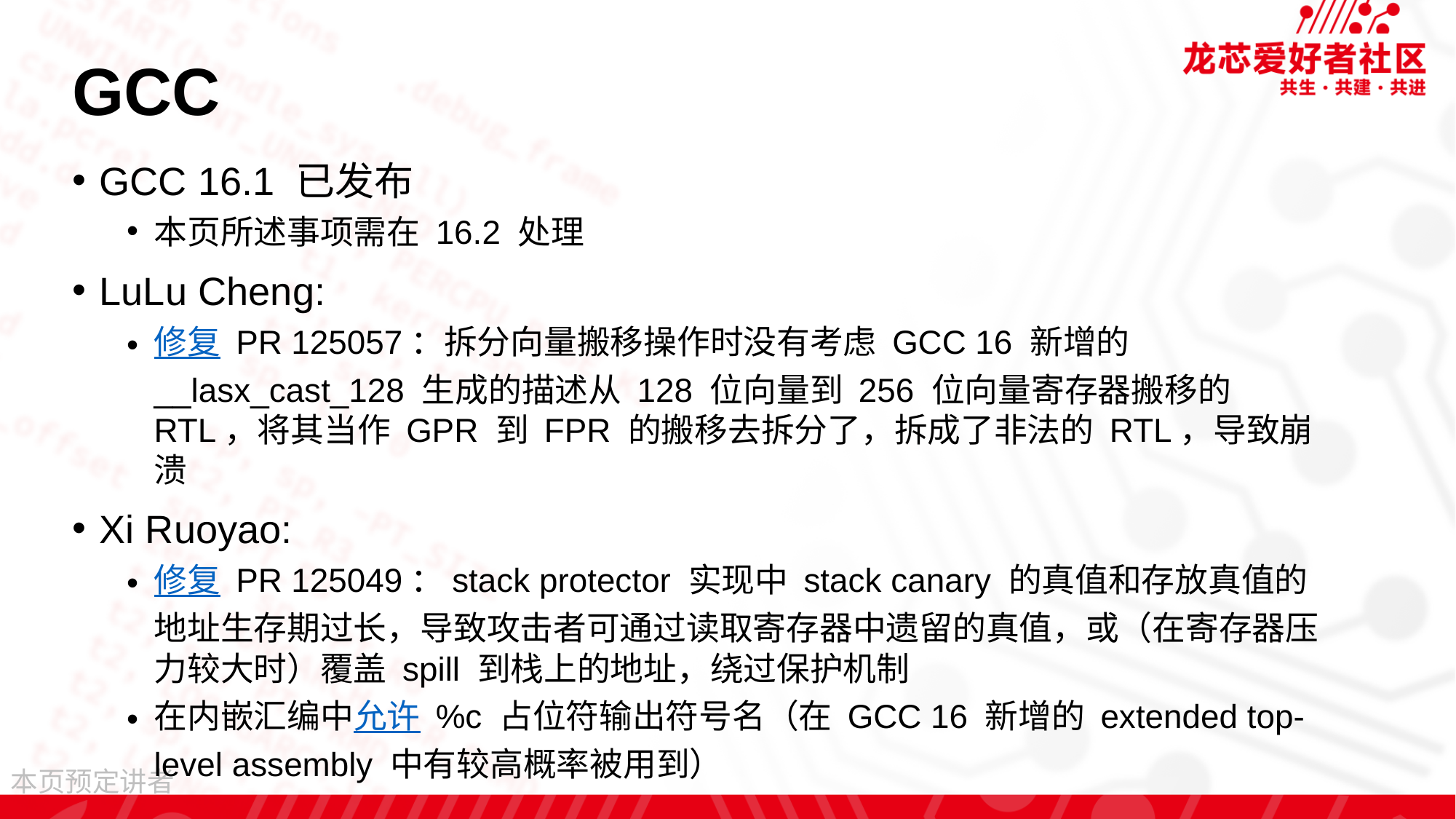

# GCC
GCC 16.1 已发布
本页所述事项需在 16.2 处理
LuLu Cheng:
修复 PR 125057：拆分向量搬移操作时没有考虑 GCC 16 新增的 __lasx_cast_128 生成的描述从 128 位向量到 256 位向量寄存器搬移的 RTL，将其当作 GPR 到 FPR 的搬移去拆分了，拆成了非法的 RTL，导致崩溃
Xi Ruoyao:
修复 PR 125049：stack protector 实现中 stack canary 的真值和存放真值的地址生存期过长，导致攻击者可通过读取寄存器中遗留的真值，或（在寄存器压力较大时）覆盖 spill 到栈上的地址，绕过保护机制
在内嵌汇编中允许 %c 占位符输出符号名（在 GCC 16 新增的 extended top-level assembly 中有较高概率被用到）